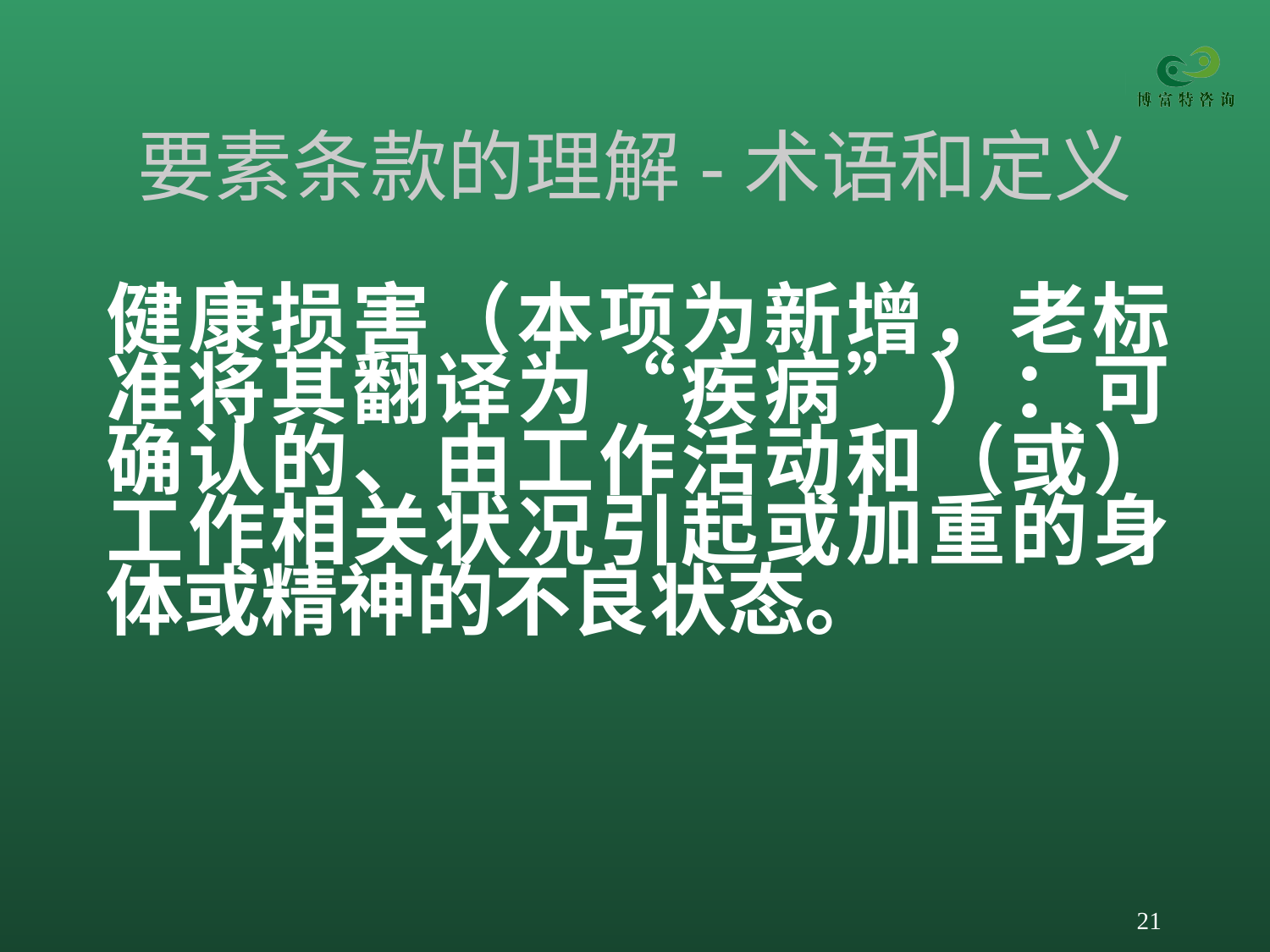

要素条款的理解-术语和定义
健康损害（本项为新增，老标准将其翻译为“疾病”）：可确认的、由工作活动和（或）工作相关状况引起或加重的身体或精神的不良状态。
21